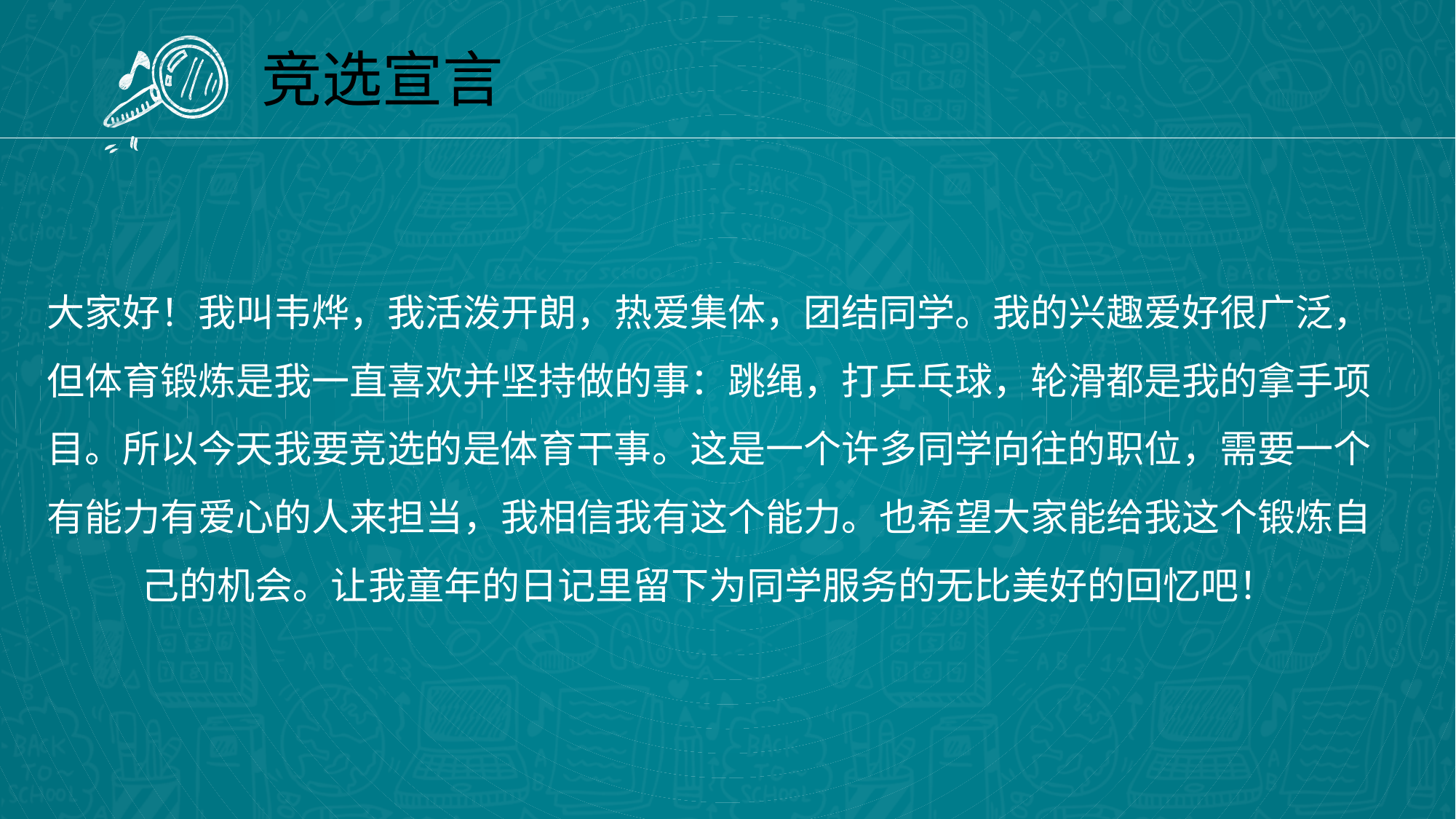

竞选宣言

大家好！我叫韦烨，我活泼开朗，热爱集体，团结同学。我的兴趣爱好很广泛，但体育锻炼是我一直喜欢并坚持做的事：跳绳，打乒乓球，轮滑都是我的拿手项目。所以今天我要竞选的是体育干事。这是一个许多同学向往的职位，需要一个有能力有爱心的人来担当，我相信我有这个能力。也希望大家能给我这个锻炼自己的机会。让我童年的日记里留下为同学服务的无比美好的回忆吧！